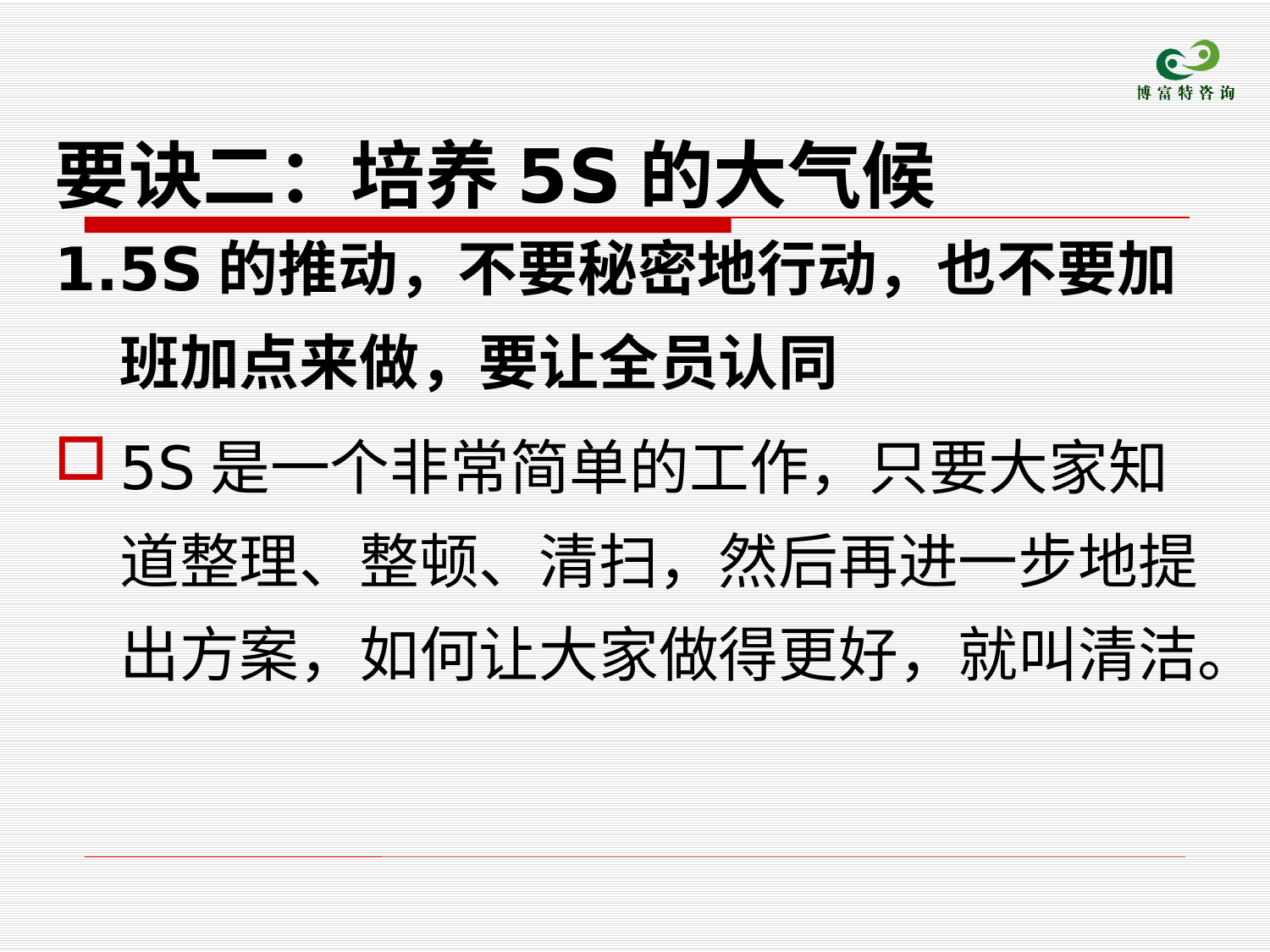

# 要诀二：培养5S的大气候

1.5S的推动，不要秘密地行动，也不要加班加点来做，要让全员认同
5S是一个非常简单的工作，只要大家知道整理、整顿、清扫，然后再进一步地提出方案，如何让大家做得更好，就叫清洁。
310